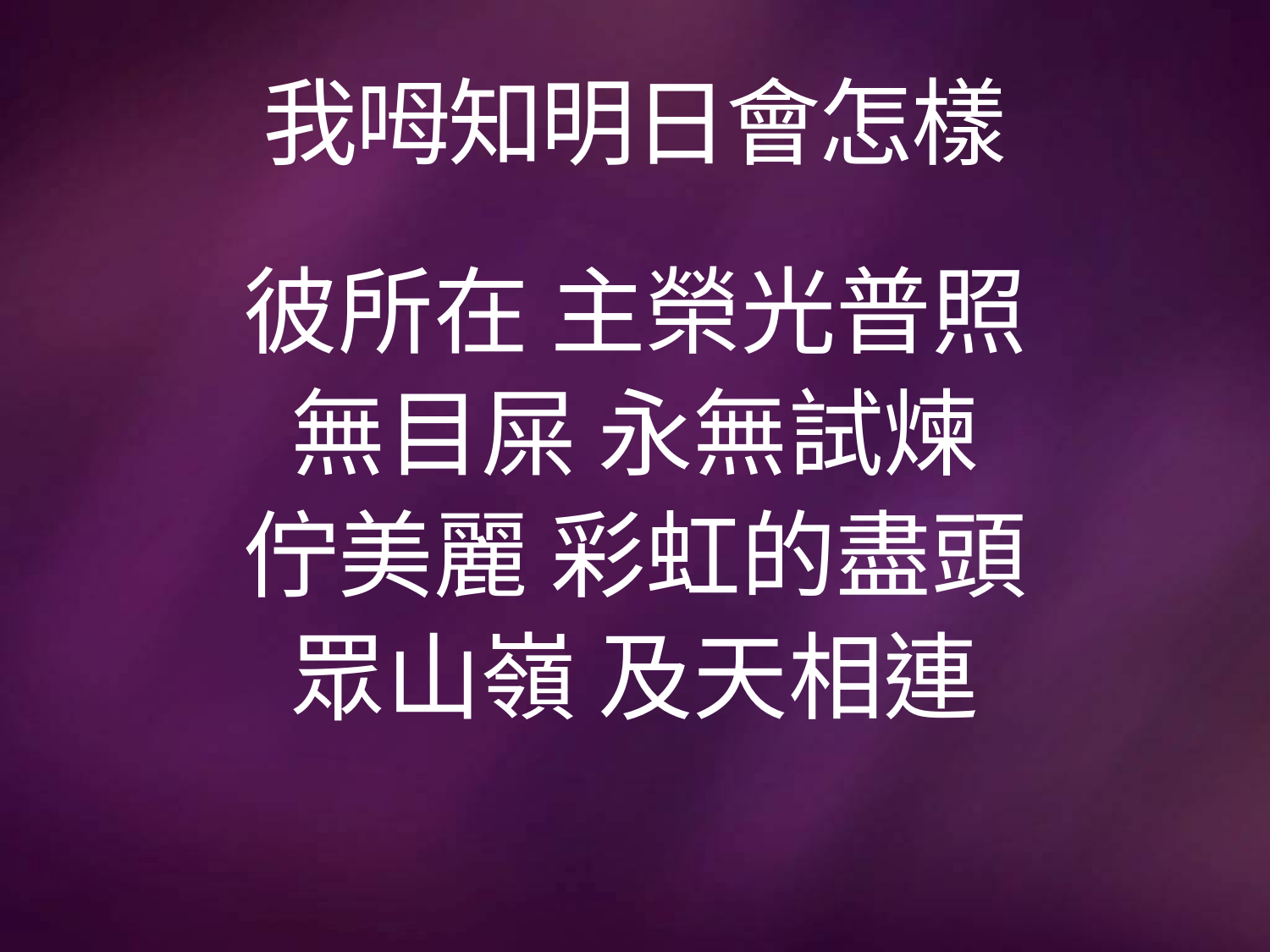

# 我呣知明日會怎樣
彼所在 主榮光普照
無目屎 永無試煉
佇美麗 彩虹的盡頭
眾山嶺 及天相連